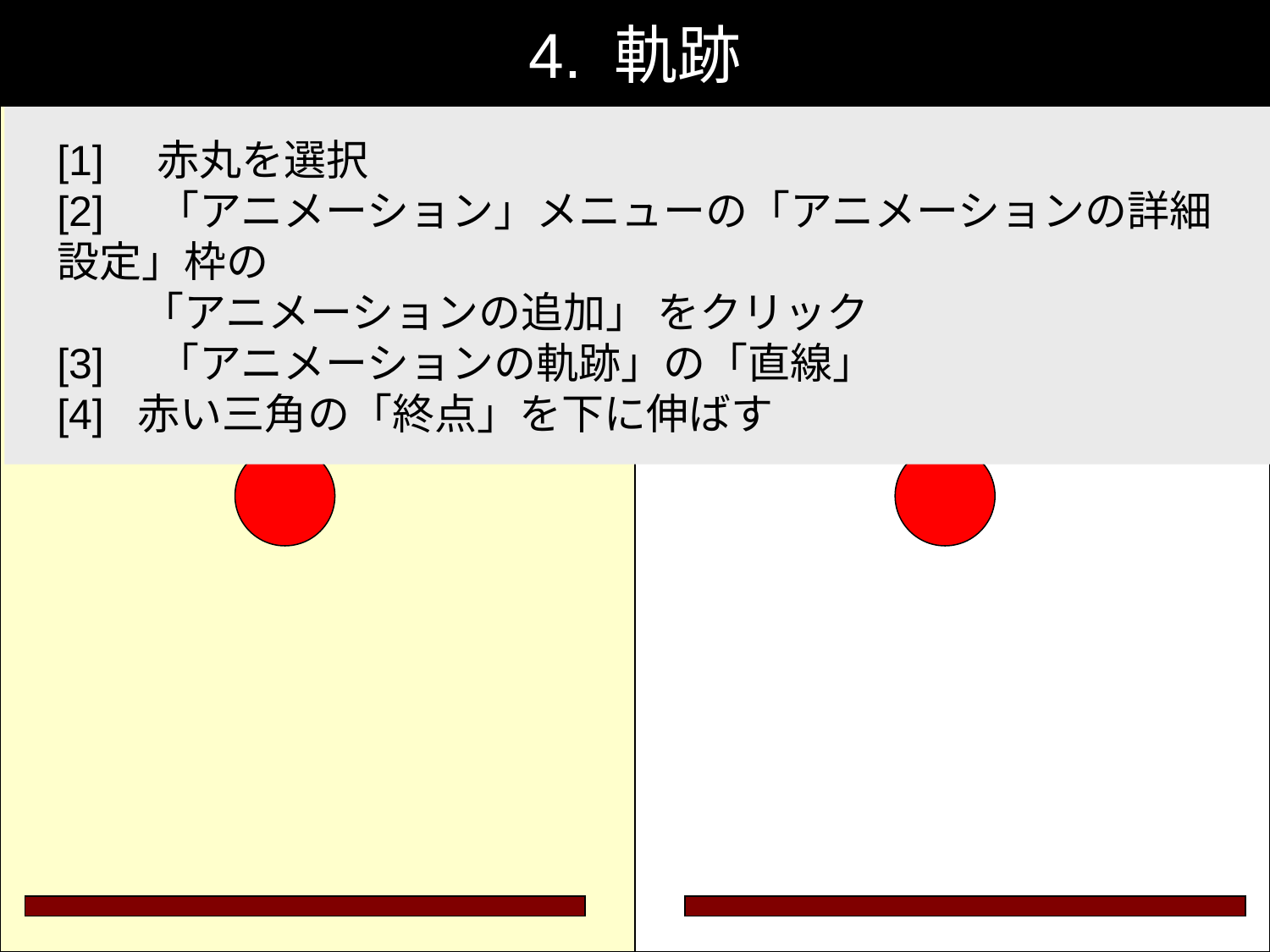

4. 軌跡
[1]　赤丸を選択
[2]　「アニメーション」メニューの「アニメーションの詳細設定」枠の
　　「アニメーションの追加」 をクリック
[3]　「アニメーションの軌跡」の「直線」
[4]  赤い三角の「終点」を下に伸ばす